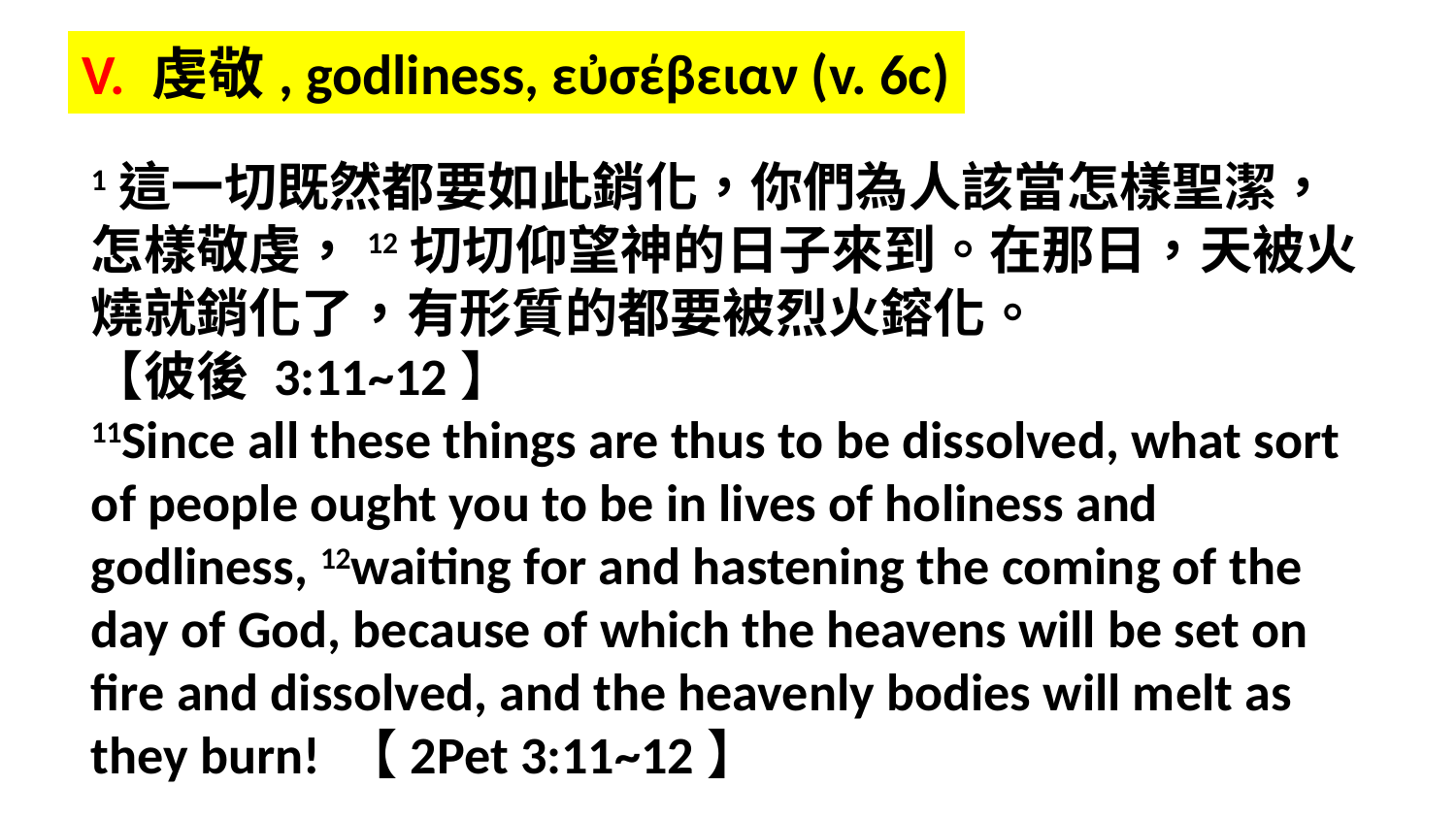

V. 虔敬, godliness, εὐσέβειαν (v. 6c)
1這一切既然都要如此銷化，你們為人該當怎樣聖潔，怎樣敬虔，12切切仰望神的日子來到。在那日，天被火燒就銷化了，有形質的都要被烈火鎔化。
【彼後 3:11~12】
11Since all these things are thus to be dissolved, what sort of people ought you to be in lives of holiness and godliness, 12waiting for and hastening the coming of the day of God, because of which the heavens will be set on fire and dissolved, and the heavenly bodies will melt as they burn! 【2Pet 3:11~12】